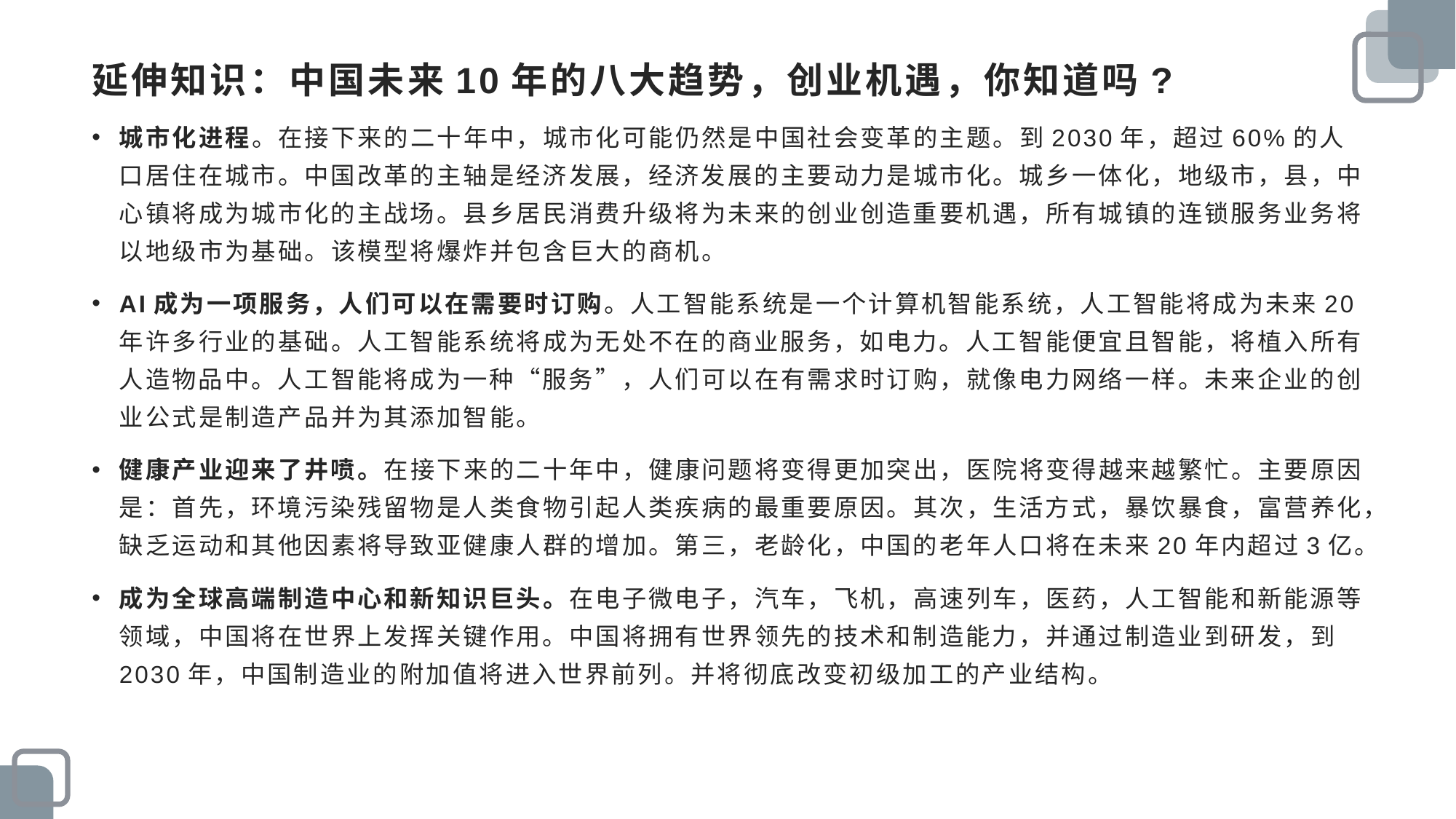

# 延伸知识：中国未来10年的八大趋势，创业机遇，你知道吗?
城市化进程。在接下来的二十年中，城市化可能仍然是中国社会变革的主题。到2030年，超过60%的人口居住在城市。中国改革的主轴是经济发展，经济发展的主要动力是城市化。城乡一体化，地级市，县，中心镇将成为城市化的主战场。县乡居民消费升级将为未来的创业创造重要机遇，所有城镇的连锁服务业务将以地级市为基础。该模型将爆炸并包含巨大的商机。
AI成为一项服务，人们可以在需要时订购。人工智能系统是一个计算机智能系统，人工智能将成为未来20年许多行业的基础。人工智能系统将成为无处不在的商业服务，如电力。人工智能便宜且智能，将植入所有人造物品中。人工智能将成为一种“服务”，人们可以在有需求时订购，就像电力网络一样。未来企业的创业公式是制造产品并为其添加智能。
健康产业迎来了井喷。在接下来的二十年中，健康问题将变得更加突出，医院将变得越来越繁忙。主要原因是：首先，环境污染残留物是人类食物引起人类疾病的最重要原因。其次，生活方式，暴饮暴食，富营养化，缺乏运动和其他因素将导致亚健康人群的增加。第三，老龄化，中国的老年人口将在未来20年内超过3亿。
成为全球高端制造中心和新知识巨头。在电子微电子，汽车，飞机，高速列车，医药，人工智能和新能源等领域，中国将在世界上发挥关键作用。中国将拥有世界领先的技术和制造能力，并通过制造业到研发，到2030年，中国制造业的附加值将进入世界前列。并将彻底改变初级加工的产业结构。